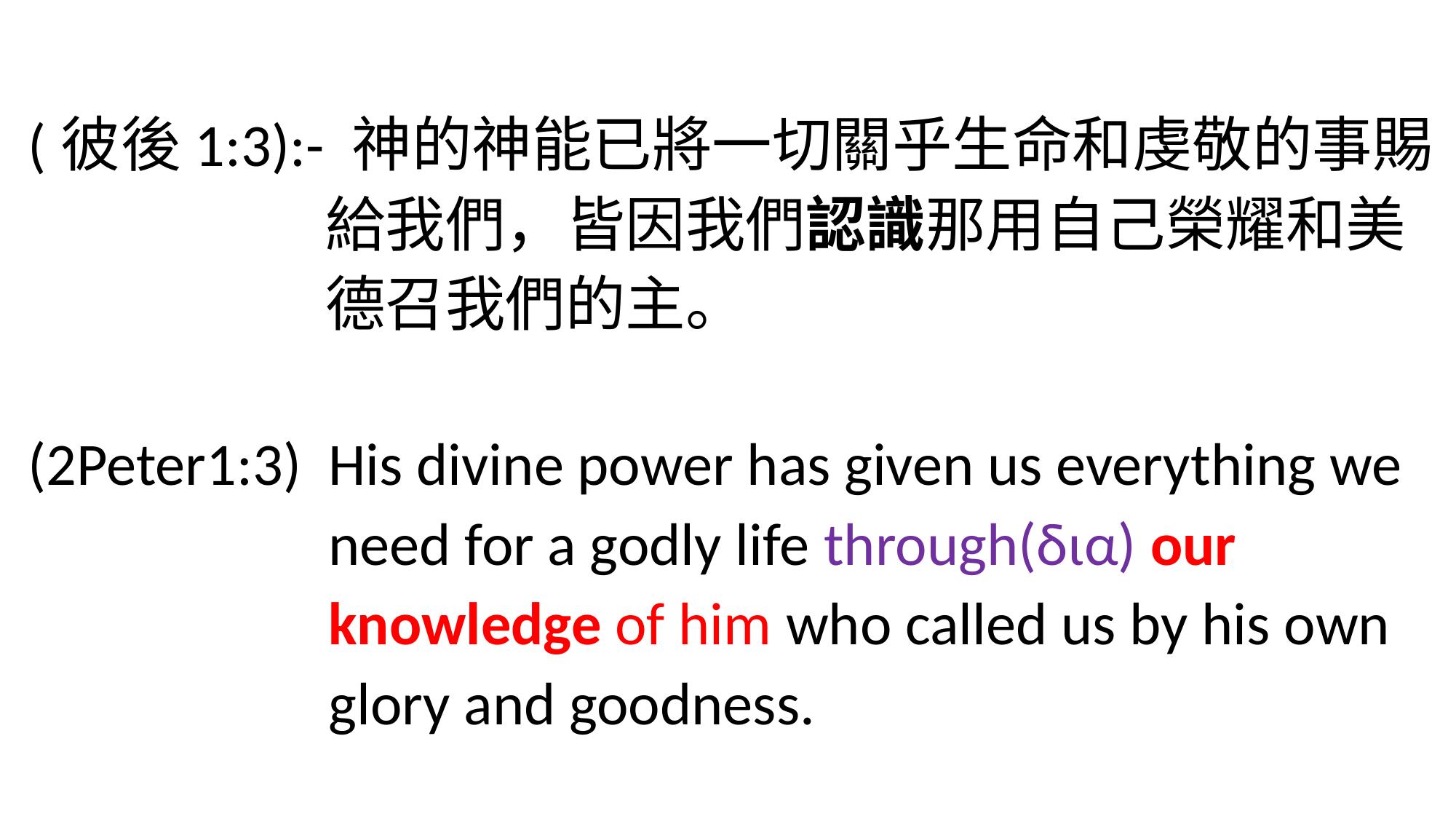

(彼後1:3):- 神的神能已將一切關乎生命和虔敬的事賜
                     給我們，皆因我們認識那用自己榮耀和美
                     德召我們的主。

(2Peter1:3)  His divine power has given us everything we
                      need for a godly life through(δια) our
                      knowledge of him who called us by his own
                      glory and goodness.